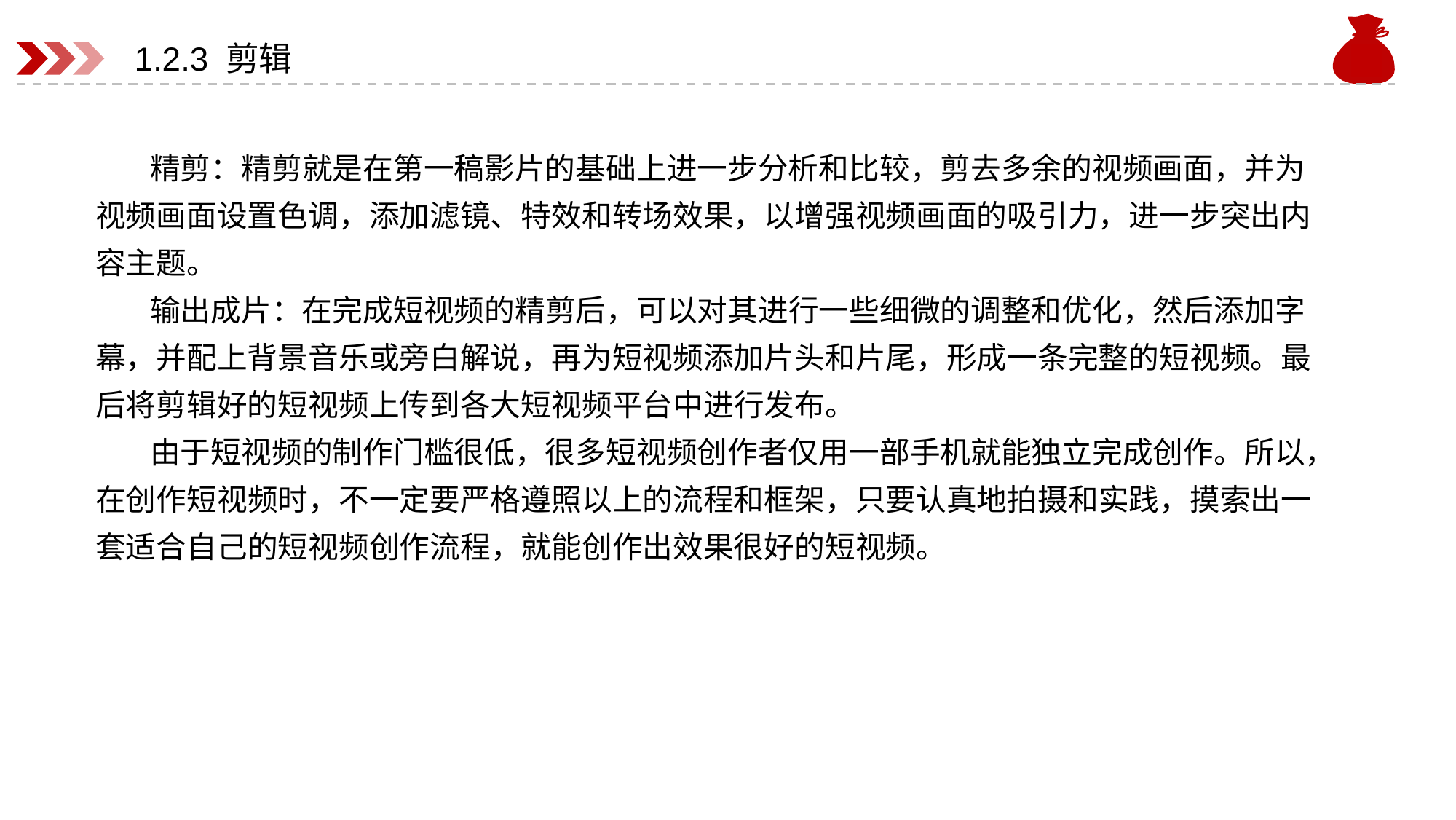

# 1.2.3 剪辑
23
精剪：精剪就是在第一稿影片的基础上进一步分析和比较，剪去多余的视频画面，并为视频画面设置色调，添加滤镜、特效和转场效果，以增强视频画面的吸引力，进一步突出内容主题。
输出成片：在完成短视频的精剪后，可以对其进行一些细微的调整和优化，然后添加字幕，并配上背景音乐或旁白解说，再为短视频添加片头和片尾，形成一条完整的短视频。最后将剪辑好的短视频上传到各大短视频平台中进行发布。
由于短视频的制作门槛很低，很多短视频创作者仅用一部手机就能独立完成创作。所以，在创作短视频时，不一定要严格遵照以上的流程和框架，只要认真地拍摄和实践，摸索出一套适合自己的短视频创作流程，就能创作出效果很好的短视频。